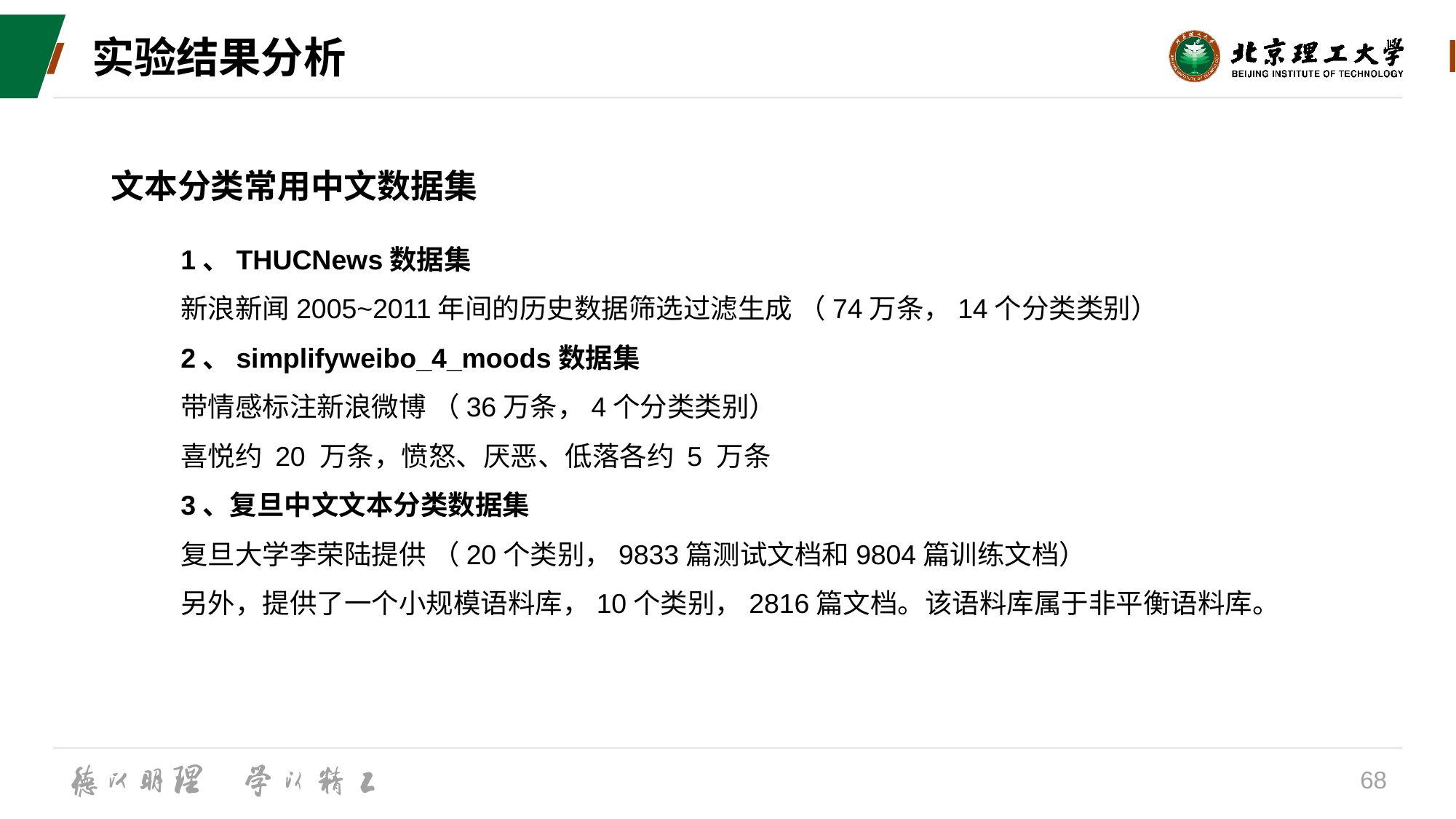

# 实验结果分析
文本分类常用中文数据集
1、THUCNews数据集
新浪新闻2005~2011年间的历史数据筛选过滤生成 （74万条，14个分类类别）
2、simplifyweibo_4_moods数据集
带情感标注新浪微博 （36万条，4个分类类别）
喜悦约 20 万条，愤怒、厌恶、低落各约 5 万条
3、复旦中文文本分类数据集
复旦大学李荣陆提供 （20个类别，9833篇测试文档和9804篇训练文档）
另外，提供了一个小规模语料库，10个类别，2816篇文档。该语料库属于非平衡语料库。